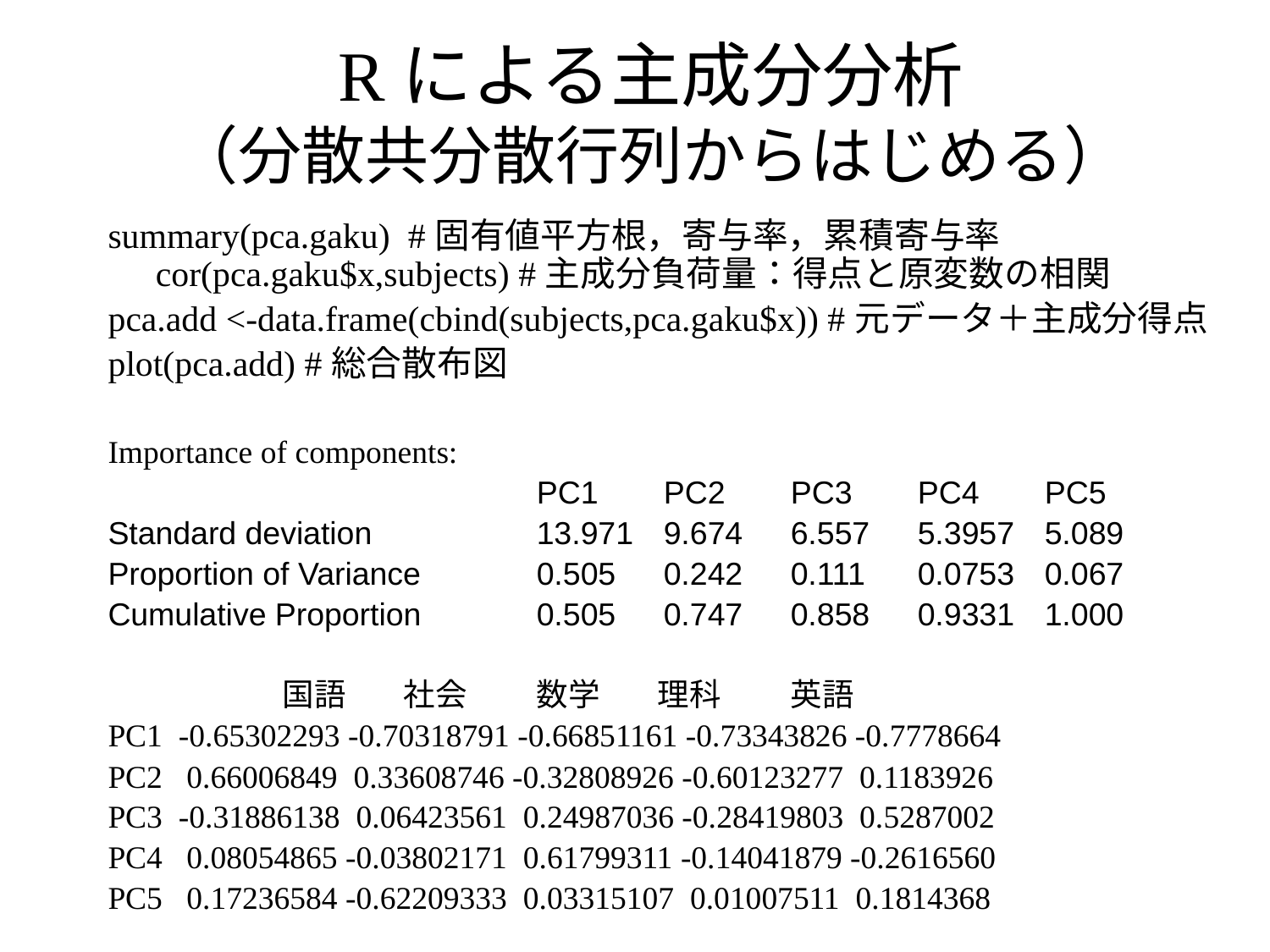

# Rによる主成分分析 （分散共分散行列からはじめる）
summary(pca.gaku)  #固有値平方根，寄与率，累積寄与率cor(pca.gaku$x,subjects) #主成分負荷量：得点と原変数の相関
pca.add <-data.frame(cbind(subjects,pca.gaku$x)) #元データ＋主成分得点
plot(pca.add) #総合散布図

Importance of components:
                          	　	PC1   	PC2   	PC3   	PC4   	PC5
Standard deviation     	13.971 	9.674 	6.557 	5.3957 	5.089
Proportion of Variance 	0.505 	0.242 	0.111 	0.0753 	0.067
Cumulative Proportion 	0.505 	0.747 	0.858 	0.9331 	1.000

		国語        社会        	数学        理科       	英語
PC1  -0.65302293 -0.70318791 -0.66851161 -0.73343826 -0.7778664
PC2   0.66006849  0.33608746 -0.32808926 -0.60123277  0.1183926
PC3  -0.31886138  0.06423561  0.24987036 -0.28419803  0.5287002
PC4   0.08054865 -0.03802171  0.61799311 -0.14041879 -0.2616560
PC5   0.17236584 -0.62209333  0.03315107  0.01007511  0.1814368